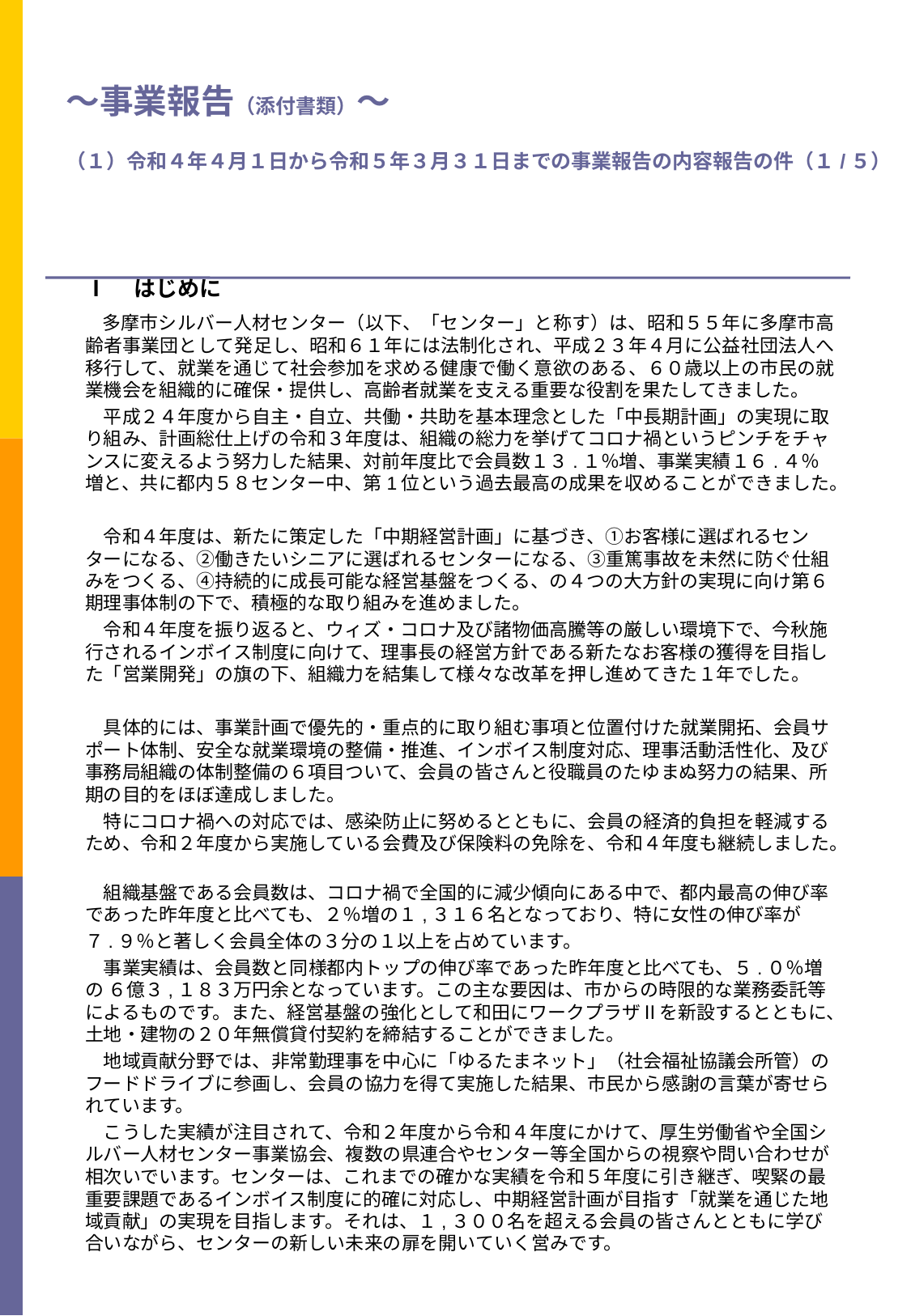

# ～事業報告（添付書類）～　 （１）令和４年４月１日から令和５年３月３１日までの事業報告の内容報告の件（１/５）

Ⅰ　はじめに
  多摩市シルバー人材センター（以下、「センター」と称す）は、昭和５５年に多摩市高齢者事業団として発足し、昭和６１年には法制化され、平成２３年４月に公益社団法人へ移行して、就業を通じて社会参加を求める健康で働く意欲のある、６０歳以上の市民の就業機会を組織的に確保・提供し、高齢者就業を支える重要な役割を果たしてきました。
　平成２４年度から自主・自立、共働・共助を基本理念とした「中長期計画」の実現に取り組み、計画総仕上げの令和３年度は、組織の総力を挙げてコロナ禍というピンチをチャンスに変えるよう努力した結果、対前年度比で会員数１３.１％増、事業実績１６.４％増と、共に都内５８センター中、第1位という過去最高の成果を収めることができました。

　令和４年度は、新たに策定した「中期経営計画」に基づき、①お客様に選ばれるセンターになる、②働きたいシニアに選ばれるセンターになる、③重篤事故を未然に防ぐ仕組みをつくる、④持続的に成長可能な経営基盤をつくる、の４つの大方針の実現に向け第６期理事体制の下で、積極的な取り組みを進めました。
　令和４年度を振り返ると、ウィズ・コロナ及び諸物価高騰等の厳しい環境下で、今秋施行されるインボイス制度に向けて、理事長の経営方針である新たなお客様の獲得を目指した「営業開発」の旗の下、組織力を結集して様々な改革を押し進めてきた１年でした。

　具体的には、事業計画で優先的・重点的に取り組む事項と位置付けた就業開拓、会員サポート体制、安全な就業環境の整備・推進、インボイス制度対応、理事活動活性化、及び事務局組織の体制整備の６項目ついて、会員の皆さんと役職員のたゆまぬ努力の結果、所期の目的をほぼ達成しました。
　特にコロナ禍への対応では、感染防止に努めるとともに、会員の経済的負担を軽減するため、令和２年度から実施している会費及び保険料の免除を、令和４年度も継続しました。
　組織基盤である会員数は、コロナ禍で全国的に減少傾向にある中で、都内最高の伸び率であった昨年度と比べても、２％増の１,３１６名となっており、特に女性の伸び率が
７.９％と著しく会員全体の３分の１以上を占めています。
　事業実績は、会員数と同様都内トップの伸び率であった昨年度と比べても、５.０％増の ６億３,１８３万円余となっています。この主な要因は、市からの時限的な業務委託等によるものです。また、経営基盤の強化として和田にワークプラザⅡを新設するとともに、土地・建物の２０年無償貸付契約を締結することができました。
　地域貢献分野では、非常勤理事を中心に「ゆるたまネット」（社会福祉協議会所管）のフードドライブに参画し、会員の協力を得て実施した結果、市民から感謝の言葉が寄せられています。
　こうした実績が注目されて、令和２年度から令和４年度にかけて、厚生労働省や全国シルバー人材センター事業協会、複数の県連合やセンター等全国からの視察や問い合わせが相次いでいます。センターは、これまでの確かな実績を令和５年度に引き継ぎ、喫緊の最重要課題であるインボイス制度に的確に対応し、中期経営計画が目指す「就業を通じた地域貢献」の実現を目指します。それは、１,３００名を超える会員の皆さんとともに学び合いながら、センターの新しい未来の扉を開いていく営みです。